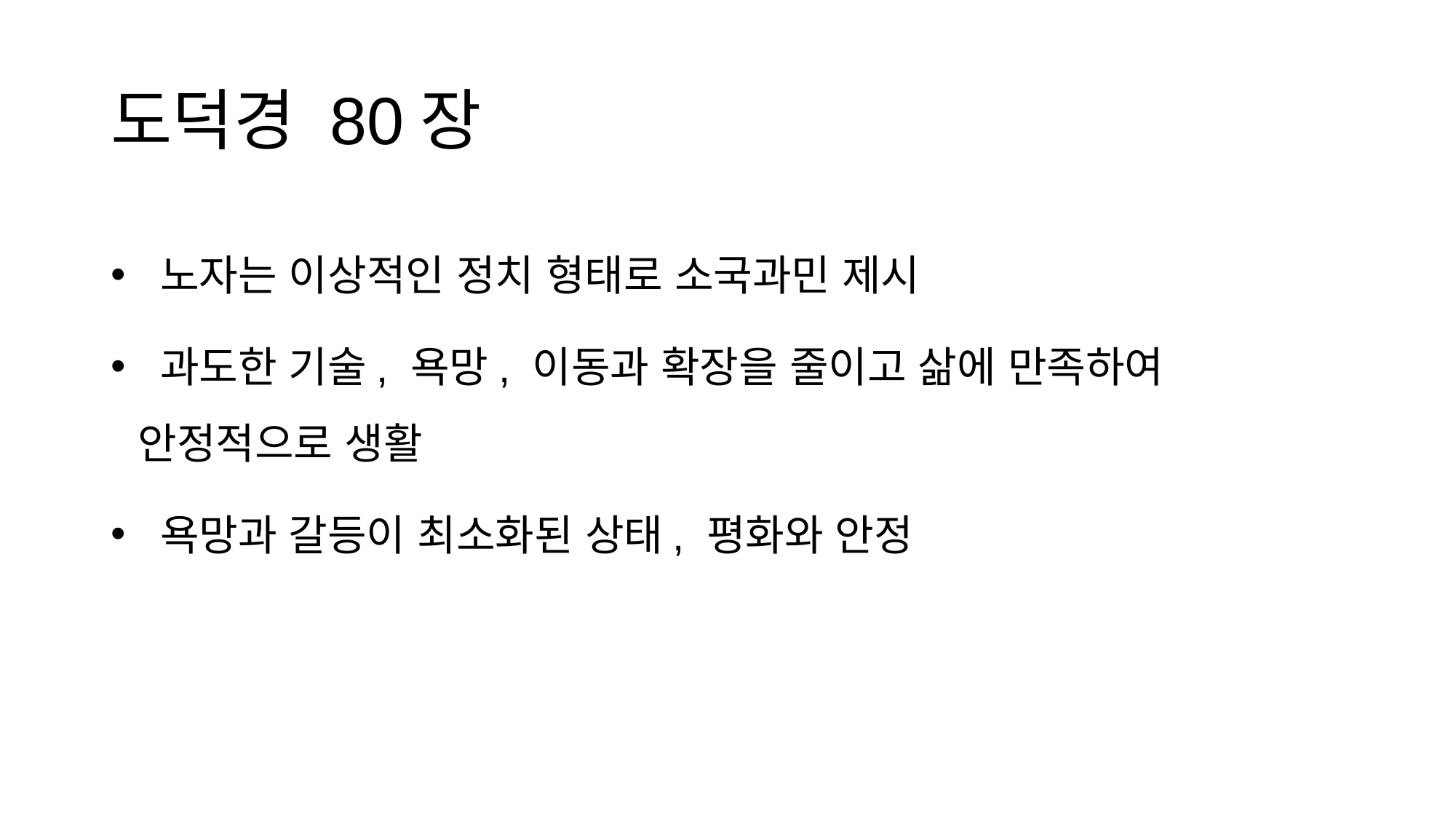

# 도덕경 80장
 노자는 이상적인 정치 형태로 소국과민 제시
 과도한 기술, 욕망, 이동과 확장을 줄이고 삶에 만족하여 안정적으로 생활
 욕망과 갈등이 최소화된 상태, 평화와 안정